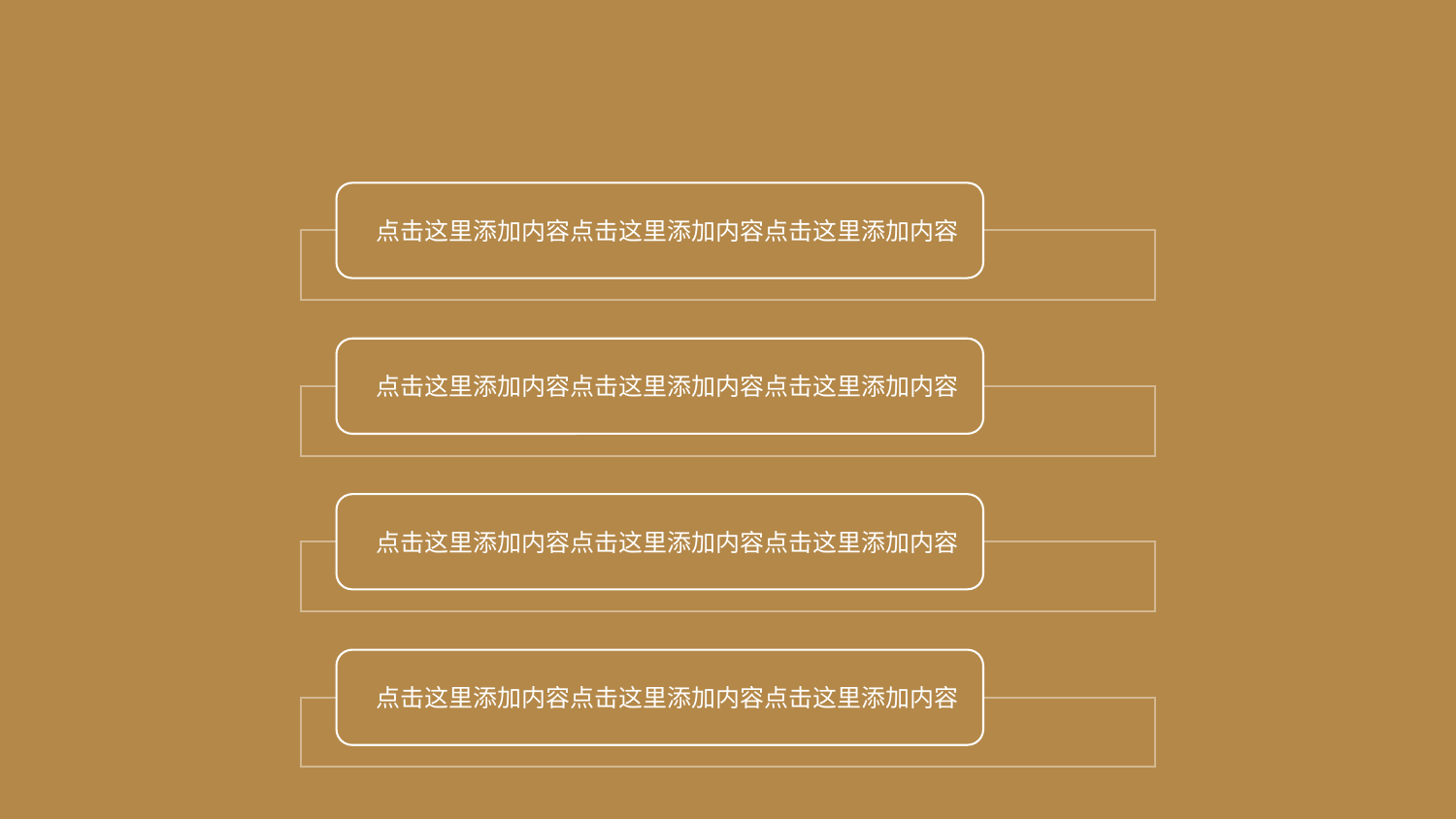

# 请点击这里添加相关标题
点击这里添加内容点击这里添加内容点击这里添加内容

点击这里添加内容点击这里添加内容点击这里添加内容

点击这里添加内容点击这里添加内容点击这里添加内容

点击这里添加内容点击这里添加内容点击这里添加内容